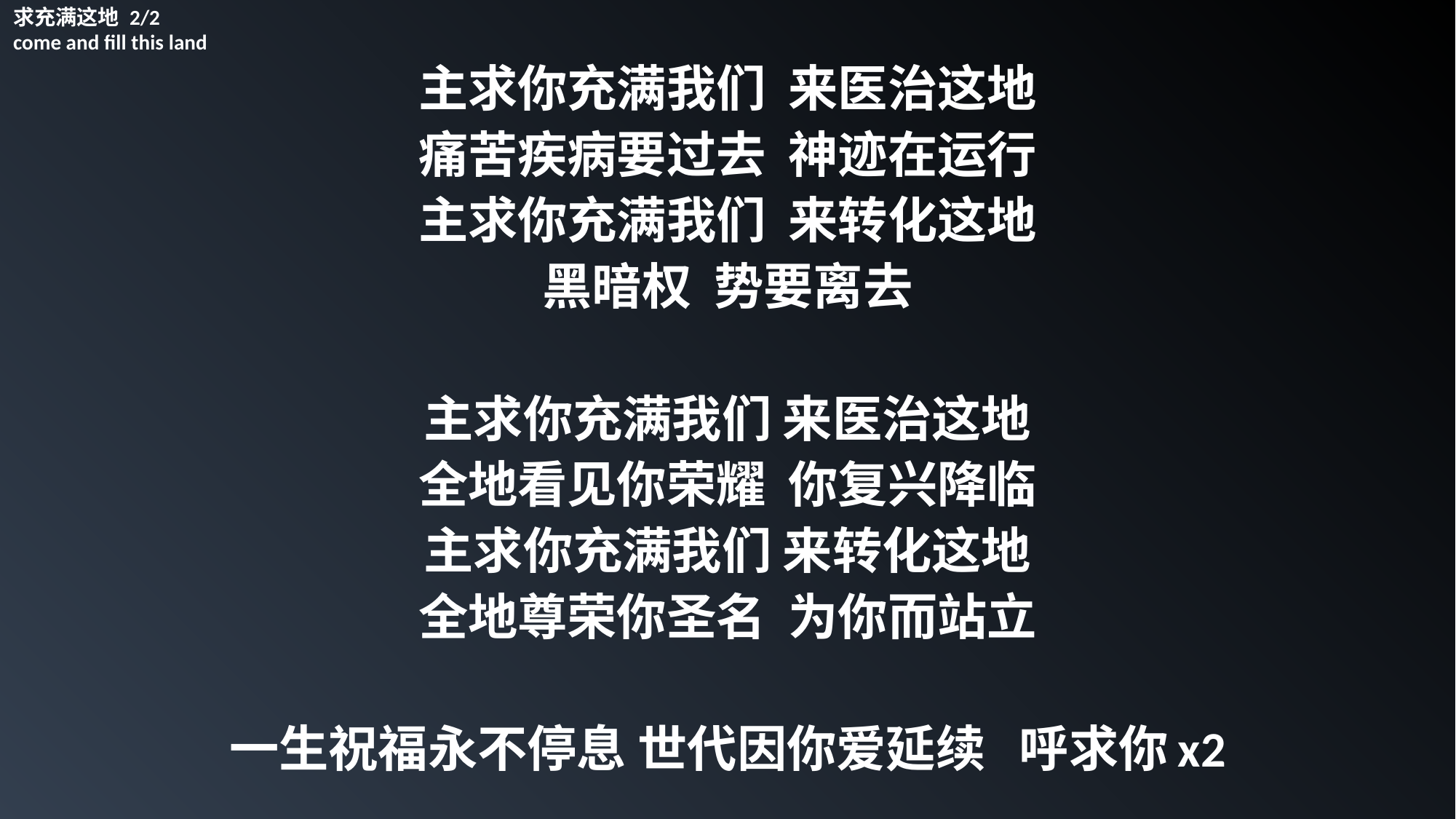

求充满这地 2/2
come and fill this land
主求你充满我们  来医治这地
痛苦疾病要过去  神迹在运行
主求你充满我们  来转化这地
黑暗权  势要离去

主求你充满我们 来医治这地
全地看见你荣耀  你复兴降临
主求你充满我们 来转化这地
全地尊荣你圣名  为你而站立

一生祝福永不停息 世代因你爱延续   呼求你x2